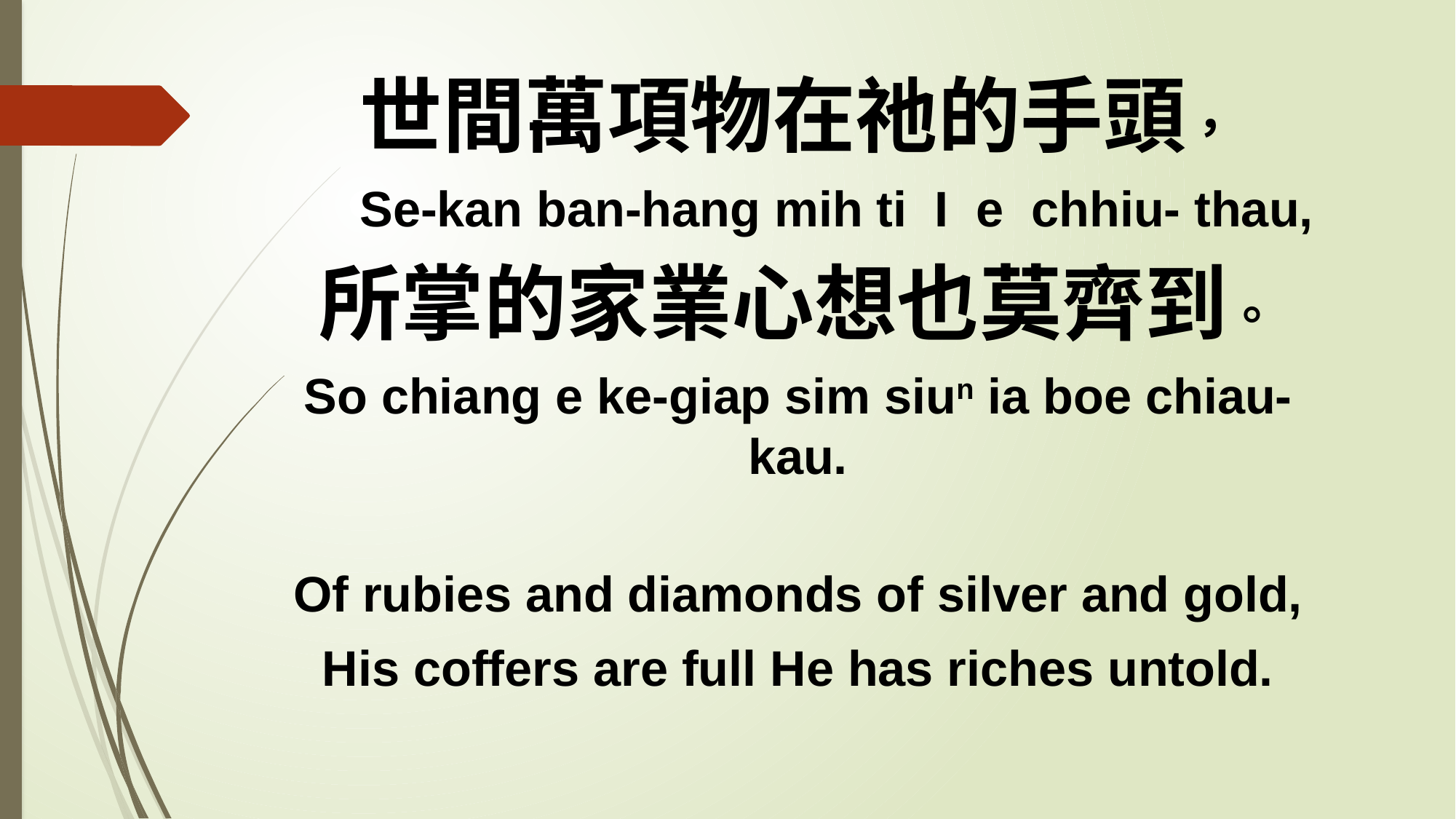

世間萬項物在祂的手頭，
      Se-kan ban-hang mih ti  I  e  chhiu- thau,
所掌的家業心想也莫齊到。
So chiang e ke-giap sim siun ia boe chiau-kau.

Of rubies and diamonds of silver and gold,
His coffers are full He has riches untold.